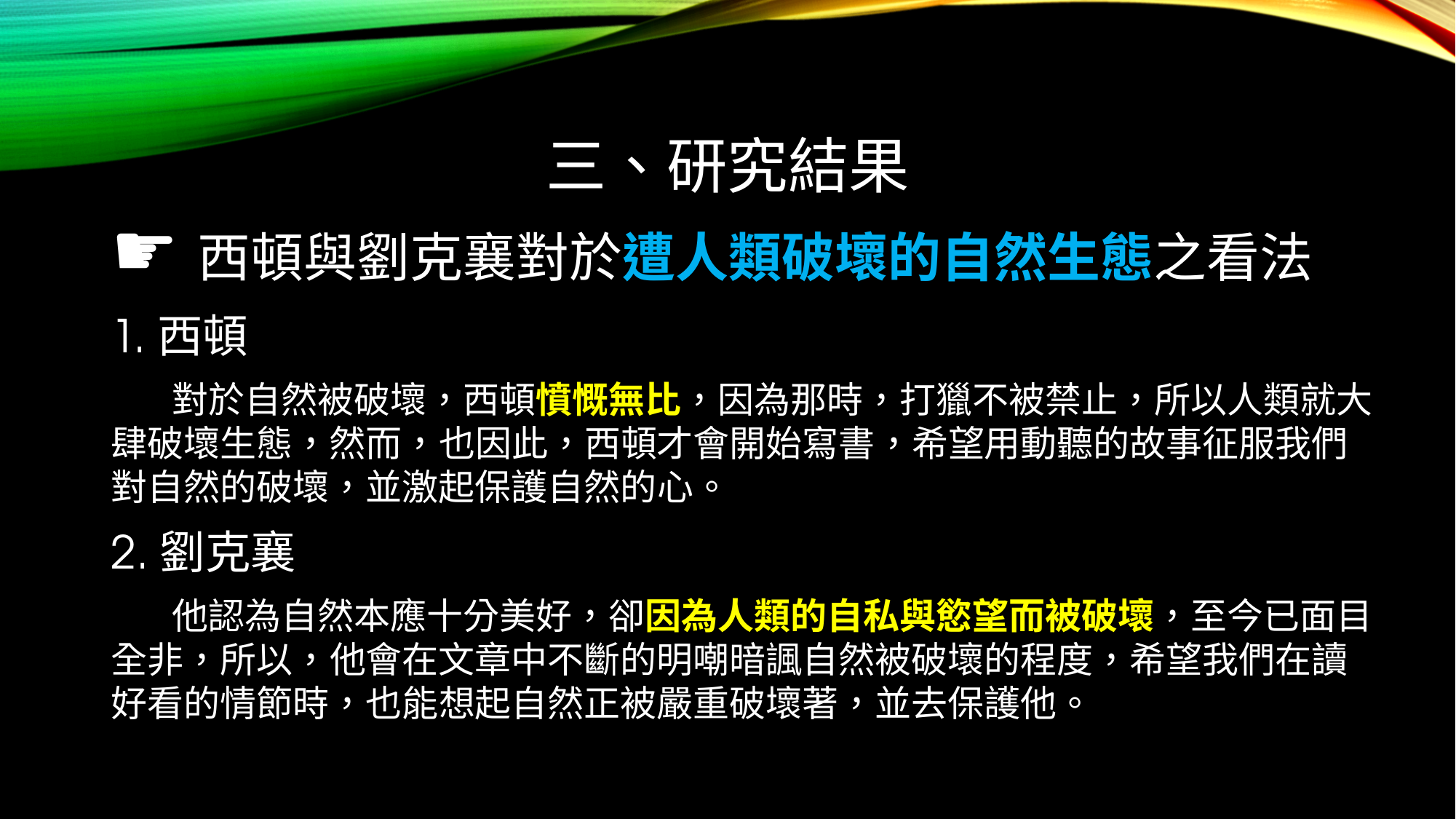

# 三、研究結果
☛西頓與劉克襄對於遭人類破壞的自然生態之看法
1.西頓
        對於自然被破壞，西頓憤慨無比，因為那時，打獵不被禁止，所以人類就大肆破壞生態，然而，也因此，西頓才會開始寫書，希望用動聽的故事征服我們對自然的破壞，並激起保護自然的心。
2.劉克襄
        他認為自然本應十分美好，卻因為人類的自私與慾望而被破壞，至今已面目全非，所以，他會在文章中不斷的明嘲暗諷自然被破壞的程度，希望我們在讀好看的情節時，也能想起自然正被嚴重破壞著，並去保護他。